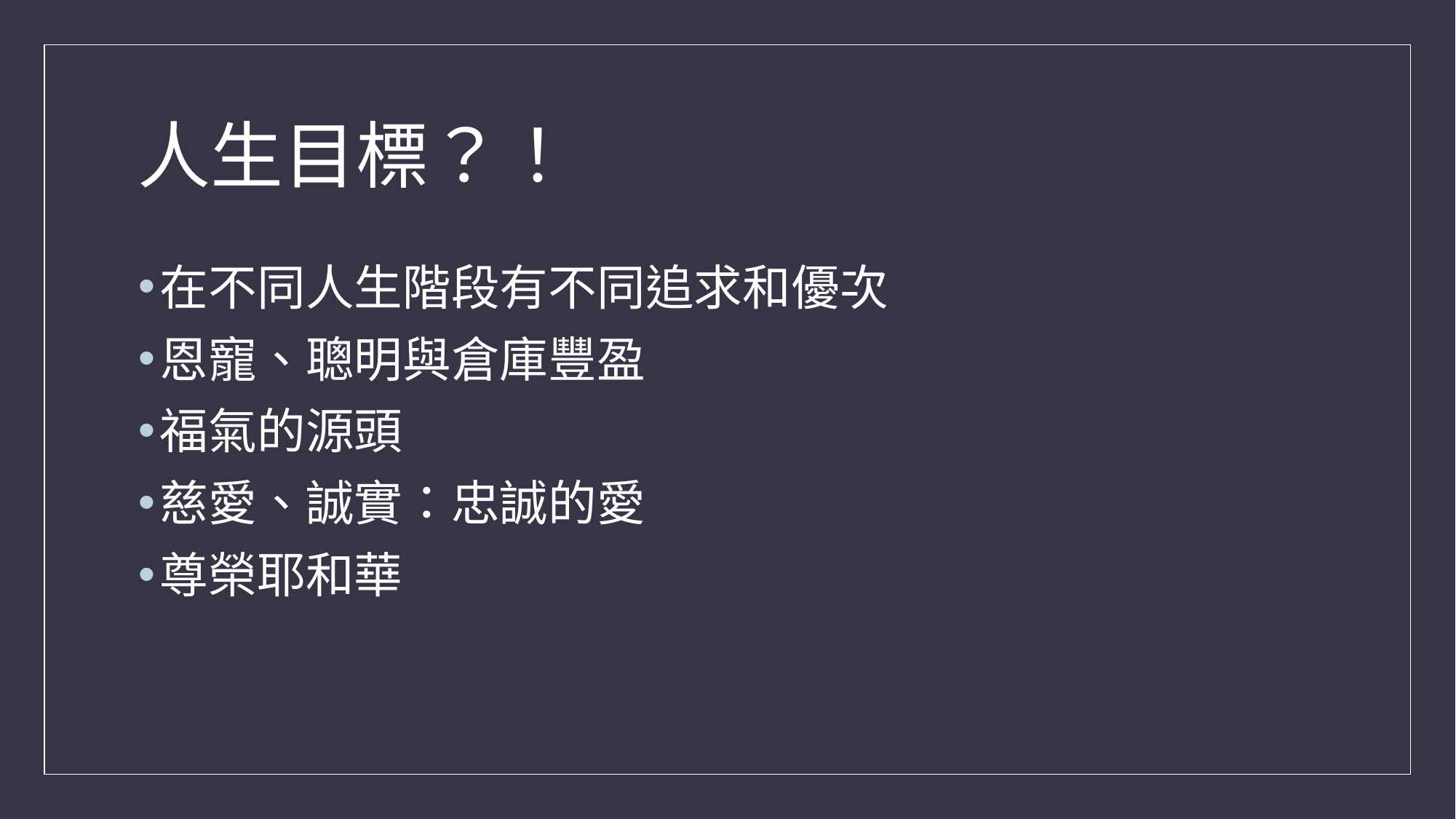

# 人生目標？！
在不同人生階段有不同追求和優次
恩寵、聰明與倉庫豐盈
福氣的源頭
慈愛、誠實：忠誠的愛
尊榮耶和華